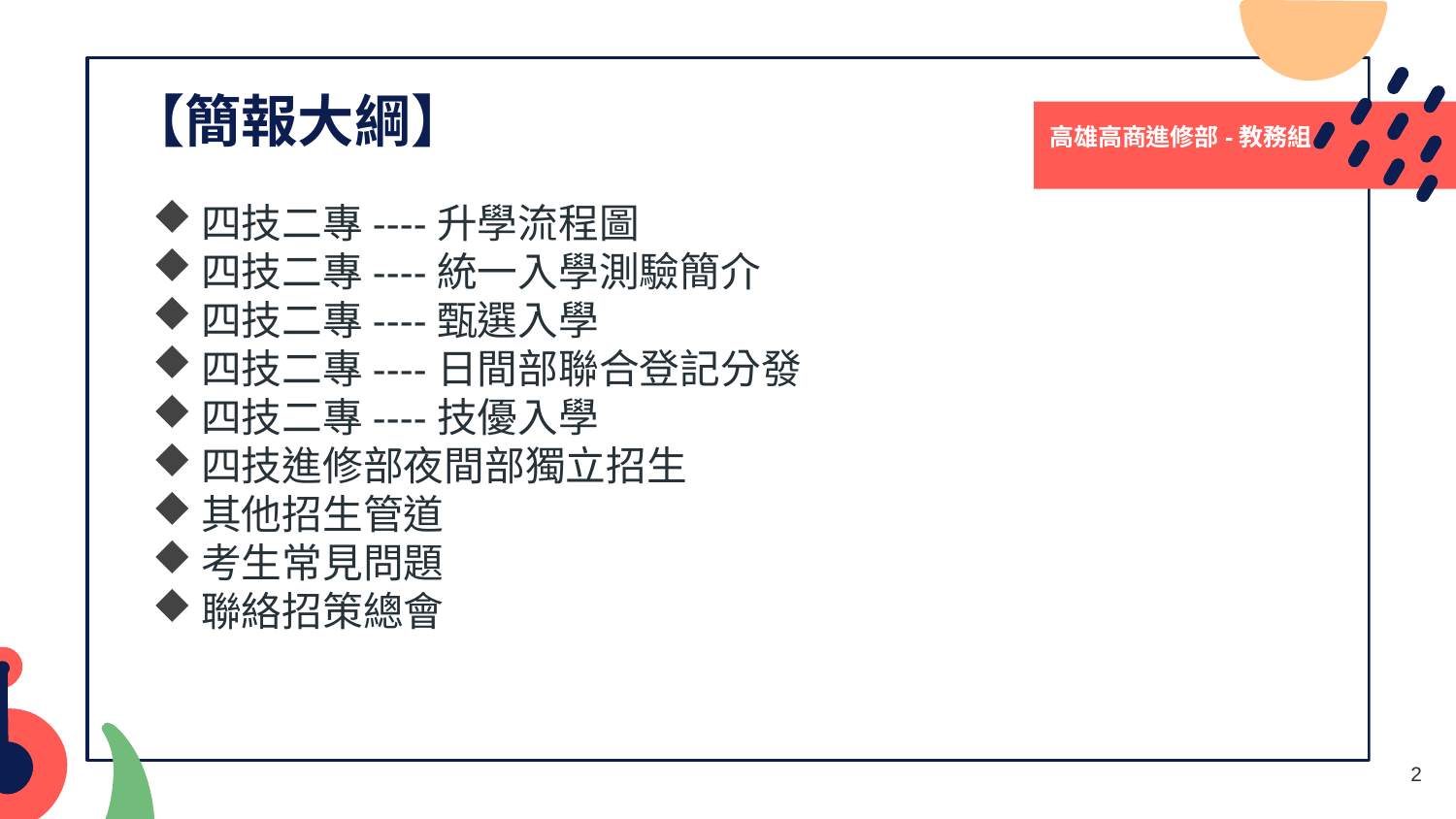

# 【簡報大綱】

高雄高商進修部-教務組
四技二專----升學流程圖
四技二專----統一入學測驗簡介
四技二專----甄選入學
四技二專----日間部聯合登記分發
四技二專----技優入學
四技進修部夜間部獨立招生
其他招生管道
考生常見問題
聯絡招策總會

2